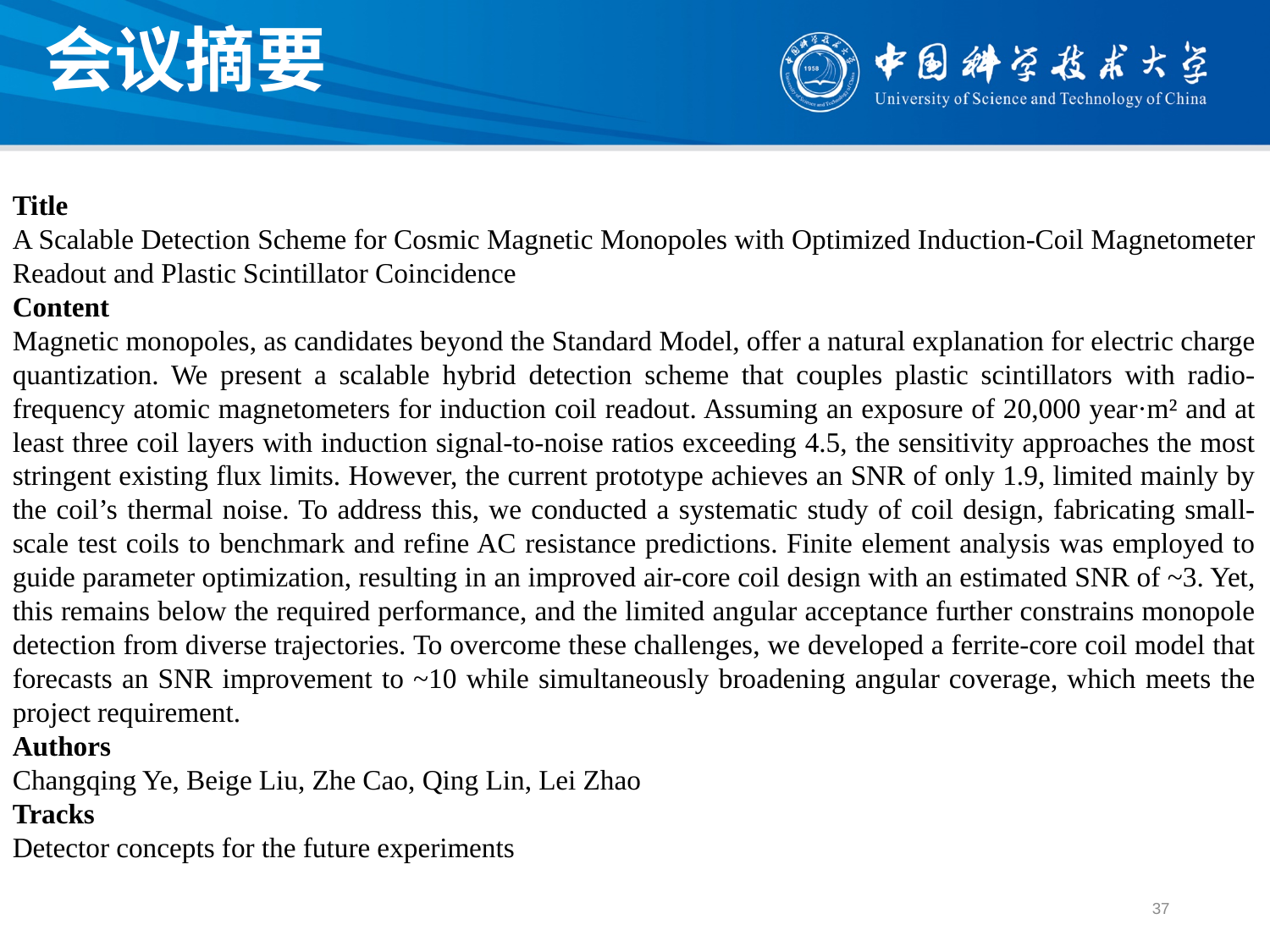

会议摘要
Title
A Scalable Detection Scheme for Cosmic Magnetic Monopoles with Optimized Induction-Coil Magnetometer Readout and Plastic Scintillator Coincidence
Content
Magnetic monopoles, as candidates beyond the Standard Model, offer a natural explanation for electric charge quantization. We present a scalable hybrid detection scheme that couples plastic scintillators with radio-frequency atomic magnetometers for induction coil readout. Assuming an exposure of 20,000 year·m² and at least three coil layers with induction signal-to-noise ratios exceeding 4.5, the sensitivity approaches the most stringent existing flux limits. However, the current prototype achieves an SNR of only 1.9, limited mainly by the coil’s thermal noise. To address this, we conducted a systematic study of coil design, fabricating small-scale test coils to benchmark and refine AC resistance predictions. Finite element analysis was employed to guide parameter optimization, resulting in an improved air-core coil design with an estimated SNR of ~3. Yet, this remains below the required performance, and the limited angular acceptance further constrains monopole detection from diverse trajectories. To overcome these challenges, we developed a ferrite-core coil model that forecasts an SNR improvement to ~10 while simultaneously broadening angular coverage, which meets the project requirement.
Authors
Changqing Ye, Beige Liu, Zhe Cao, Qing Lin, Lei Zhao
Tracks
Detector concepts for the future experiments

37